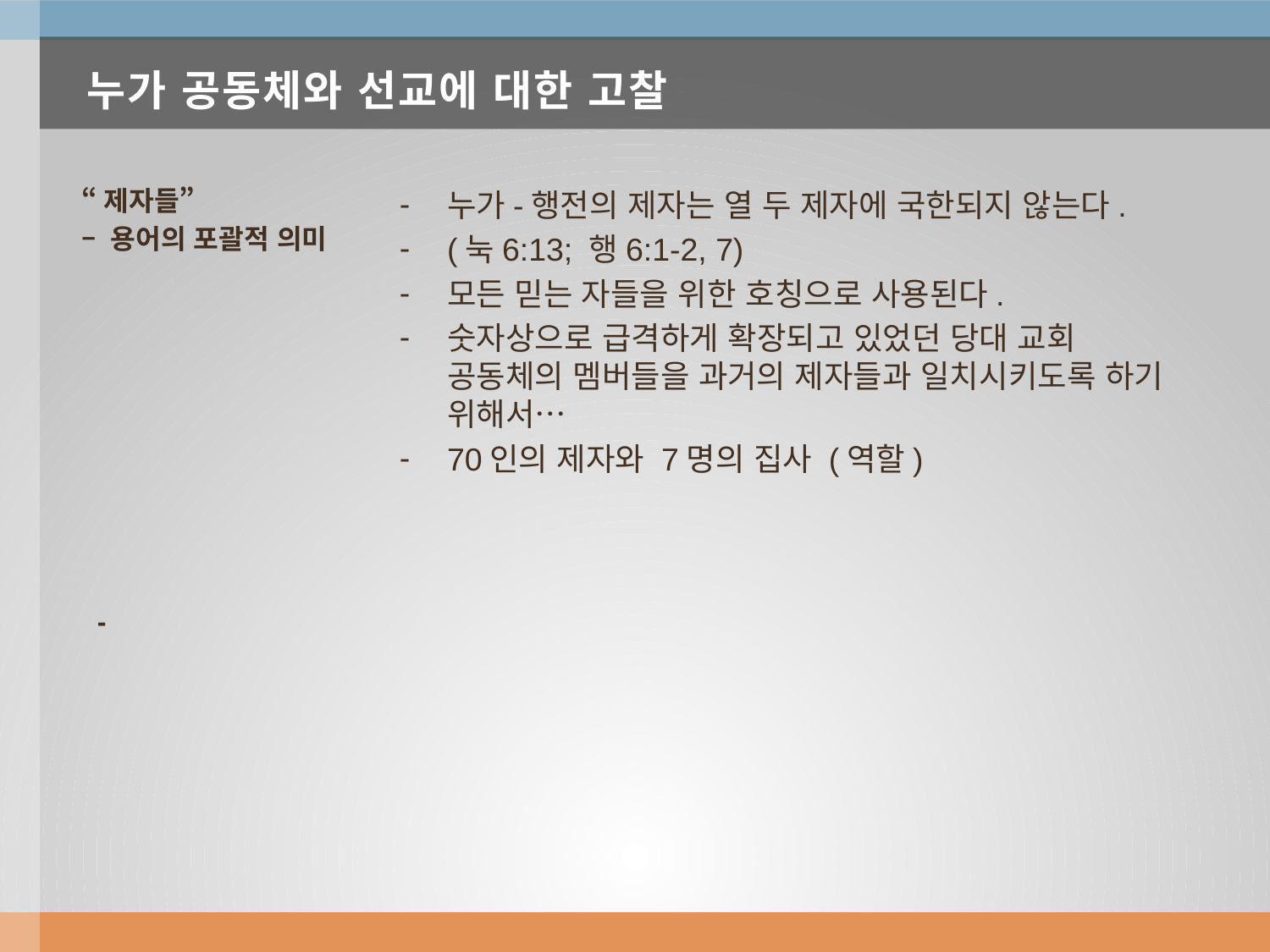

# 누가 공동체와 선교에 대한 고찰

누가-행전의 제자는 열 두 제자에 국한되지 않는다.
(눅6:13; 행6:1-2, 7)
모든 믿는 자들을 위한 호칭으로 사용된다.
숫자상으로 급격하게 확장되고 있었던 당대 교회 공동체의 멤버들을 과거의 제자들과 일치시키도록 하기 위해서…
70인의 제자와 7명의 집사 (역할)

“제자들”
– 용어의 포괄적 의미

  -